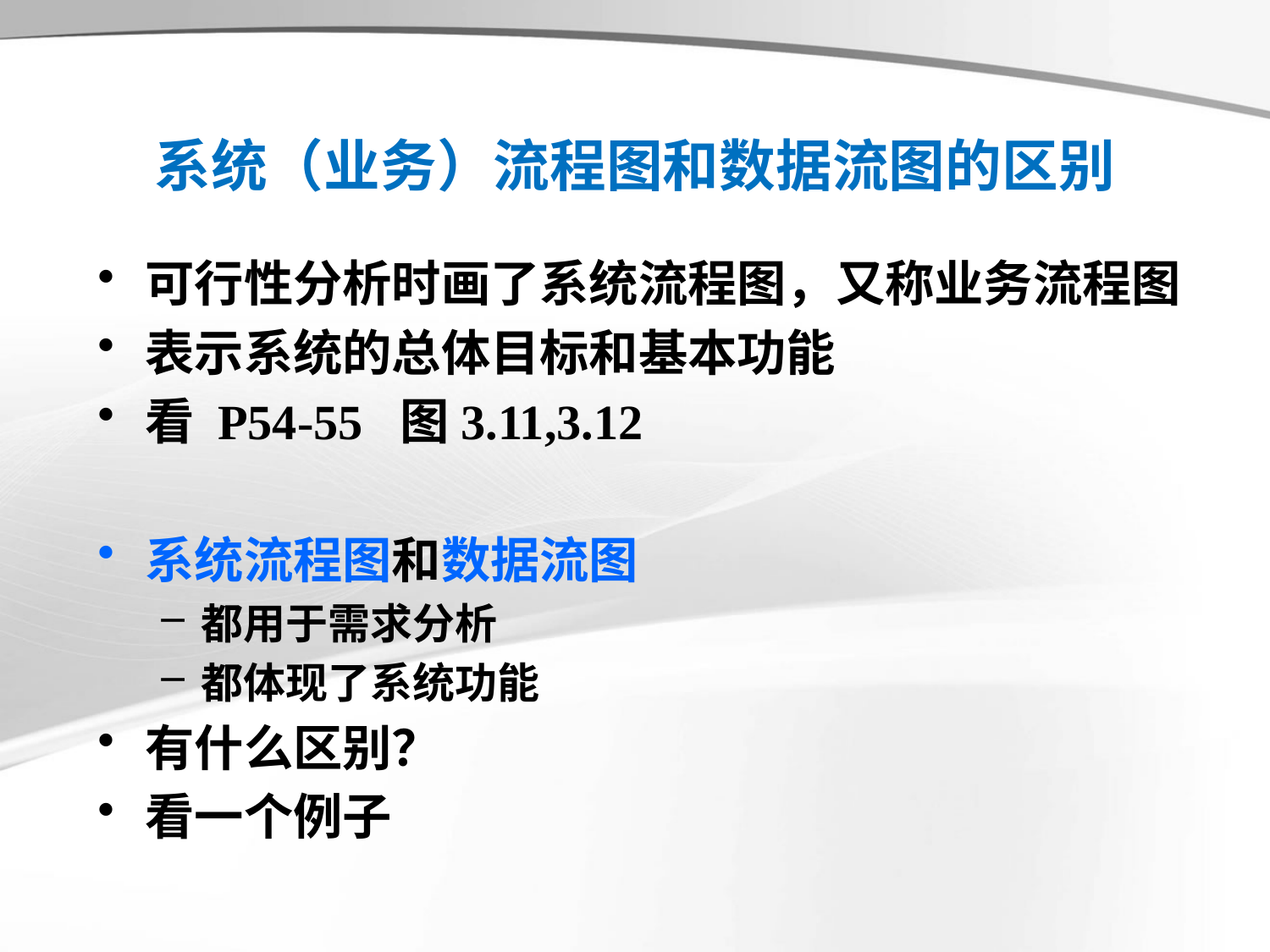

# 系统（业务）流程图和数据流图的区别
可行性分析时画了系统流程图，又称业务流程图
表示系统的总体目标和基本功能
看 P54-55  图3.11,3.12

系统流程图和数据流图
都用于需求分析
都体现了系统功能
有什么区别？
看一个例子